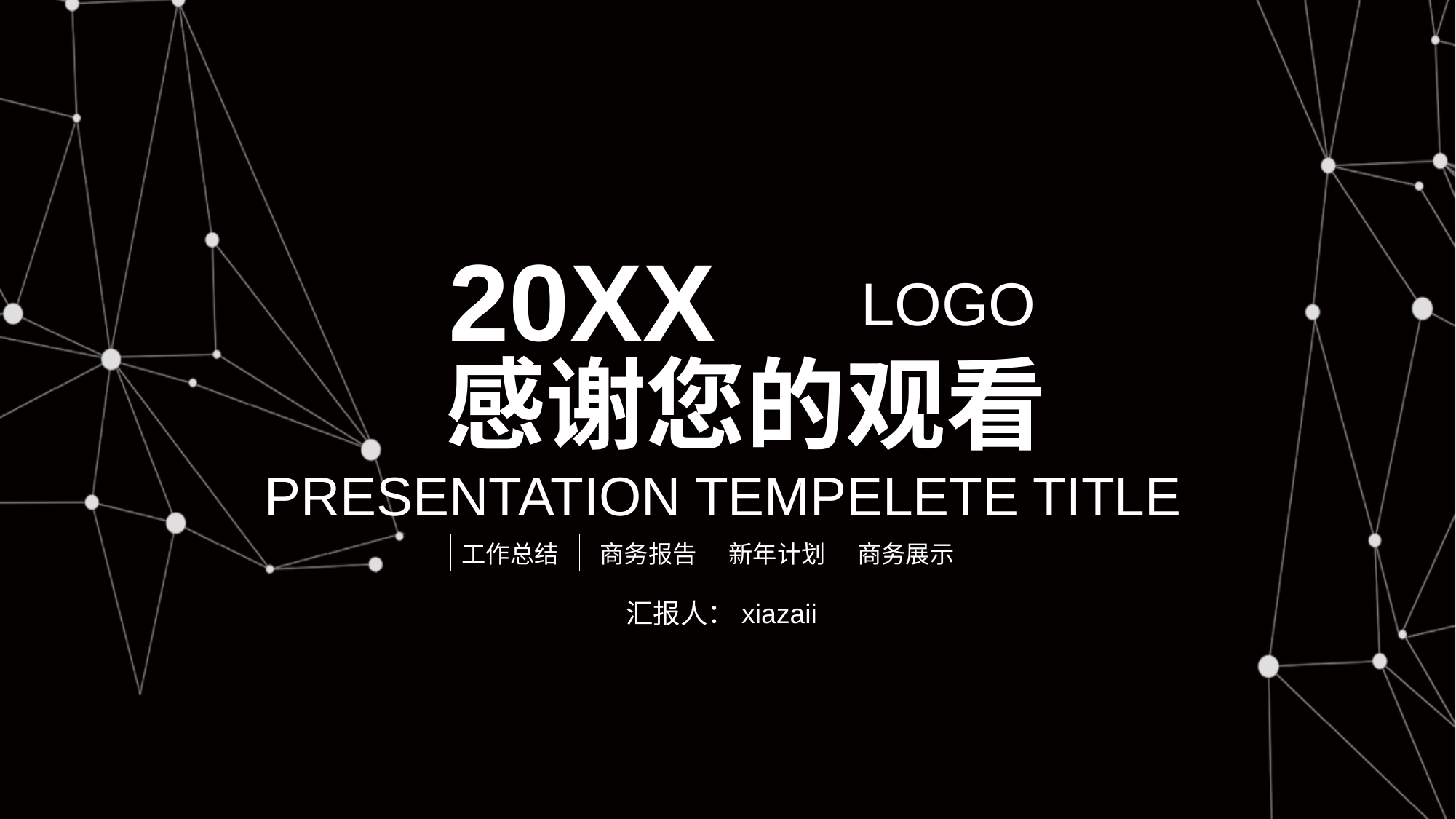

20XX
LOGO
感谢您的观看
PRESENTATION TEMPELETE TITLE
工作总结
商务报告
新年计划
商务展示
汇报人：xiazaii